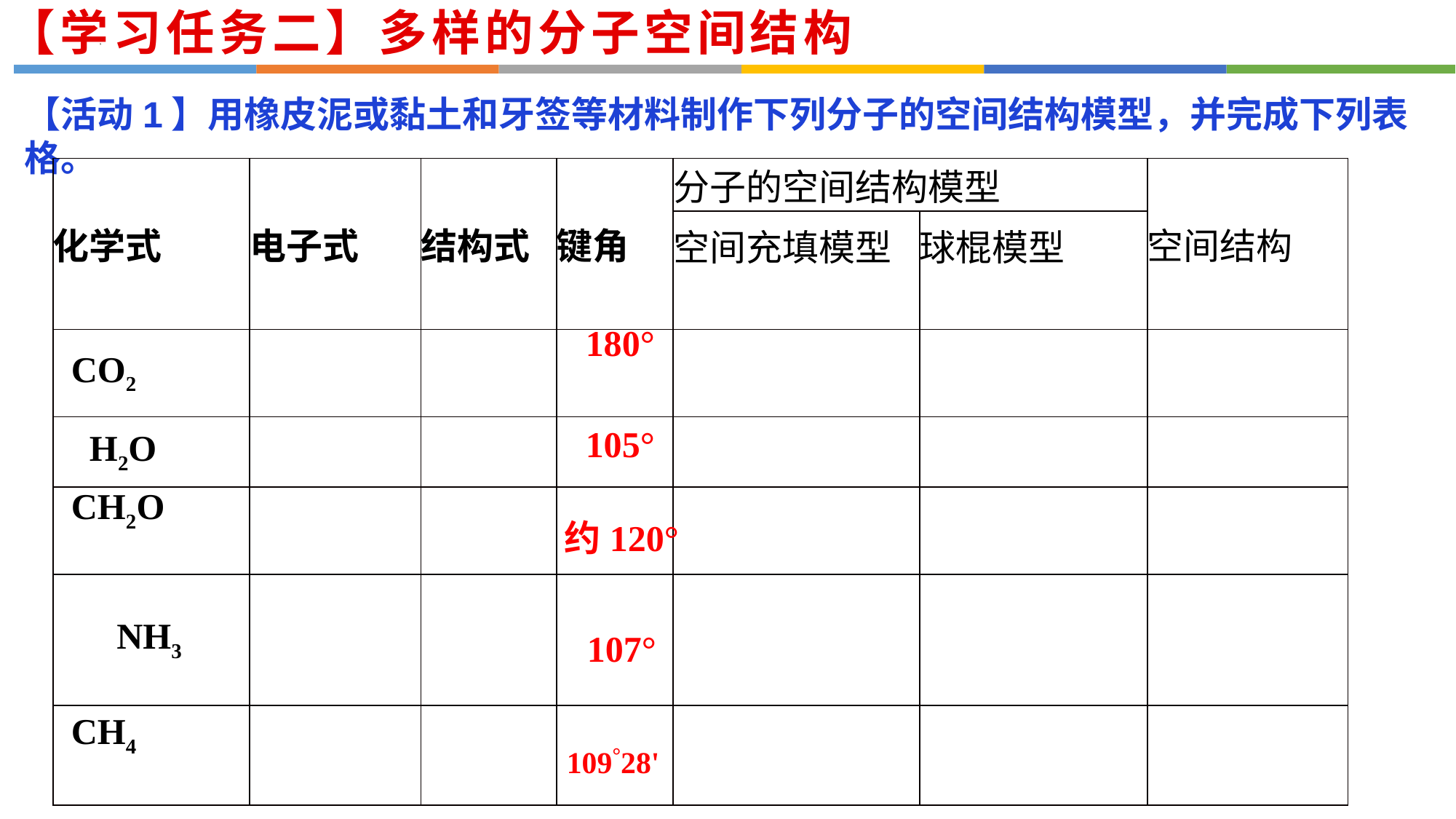

# 【学习任务二】多样的分子空间结构

【活动1】用橡皮泥或黏土和牙签等材料制作下列分子的空间结构模型，并完成下列表格。
| 化学式 | 电子式 | 结构式 | 键角 | 分子的空间结构模型 |  | 空间结构 |
| --- | --- | --- | --- | --- | --- | --- |
|  |  |  |  | 空间充填模型 | 球棍模型 |  |
| CO2 |  |  |  |  |  |  |
| H2O |  |  |  |  |  |  |
| CH2O |  |  |  |  |  |  |
| NH3 |  |  |  |  |  |  |
| CH4 |  |  |  |  |  |  |
180°
105°
约120°
107°
109°28'